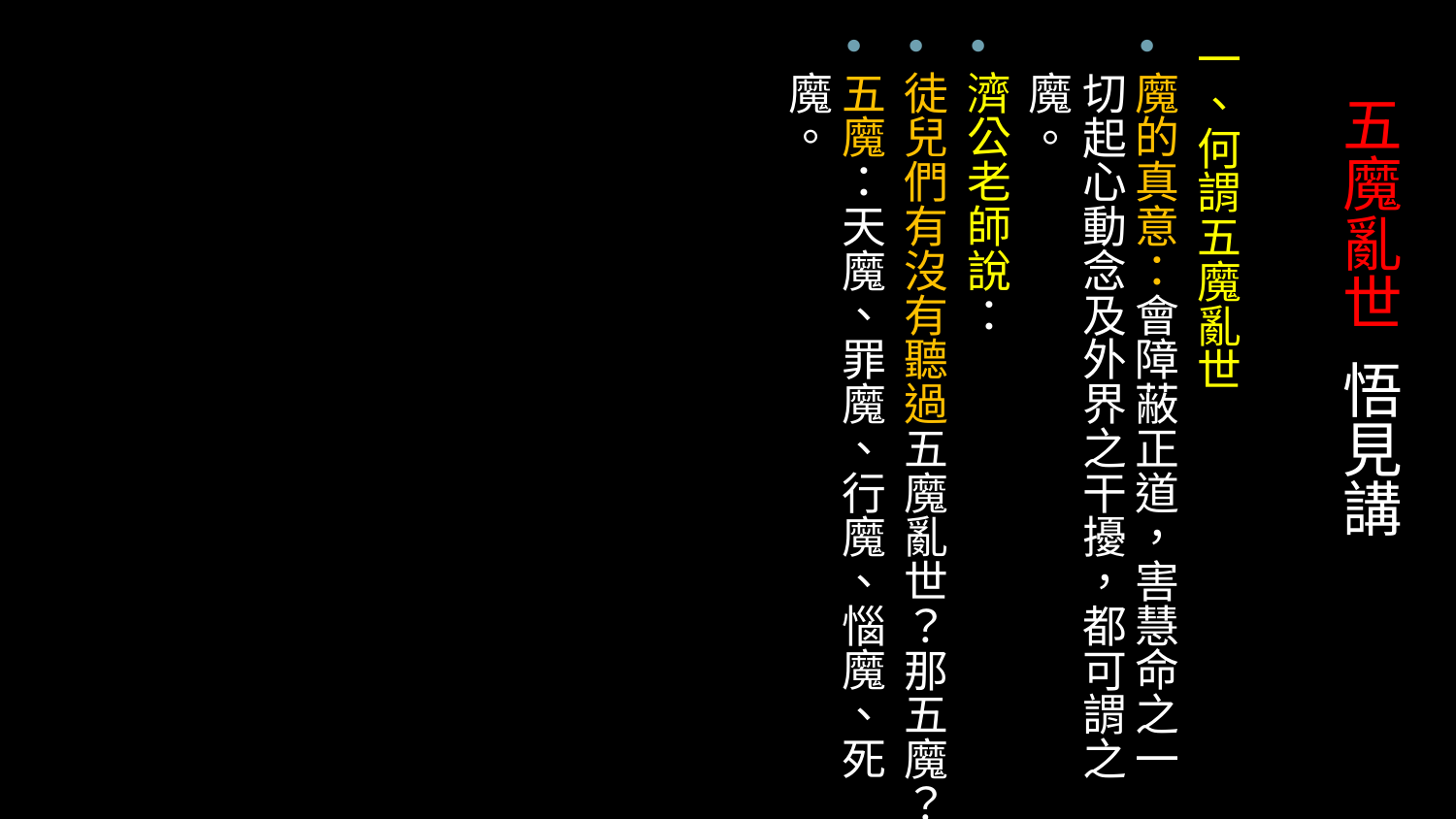

一、何謂五魔亂世
魔的真意：會障蔽正道，害慧命之一切起心動念及外界之干擾，都可謂之魔。
濟公老師說：
徒兒們有沒有聽過五魔亂世？那五魔？
五魔：天魔、罪魔、行魔、惱魔、死魔。

# 五魔亂世  悟見講